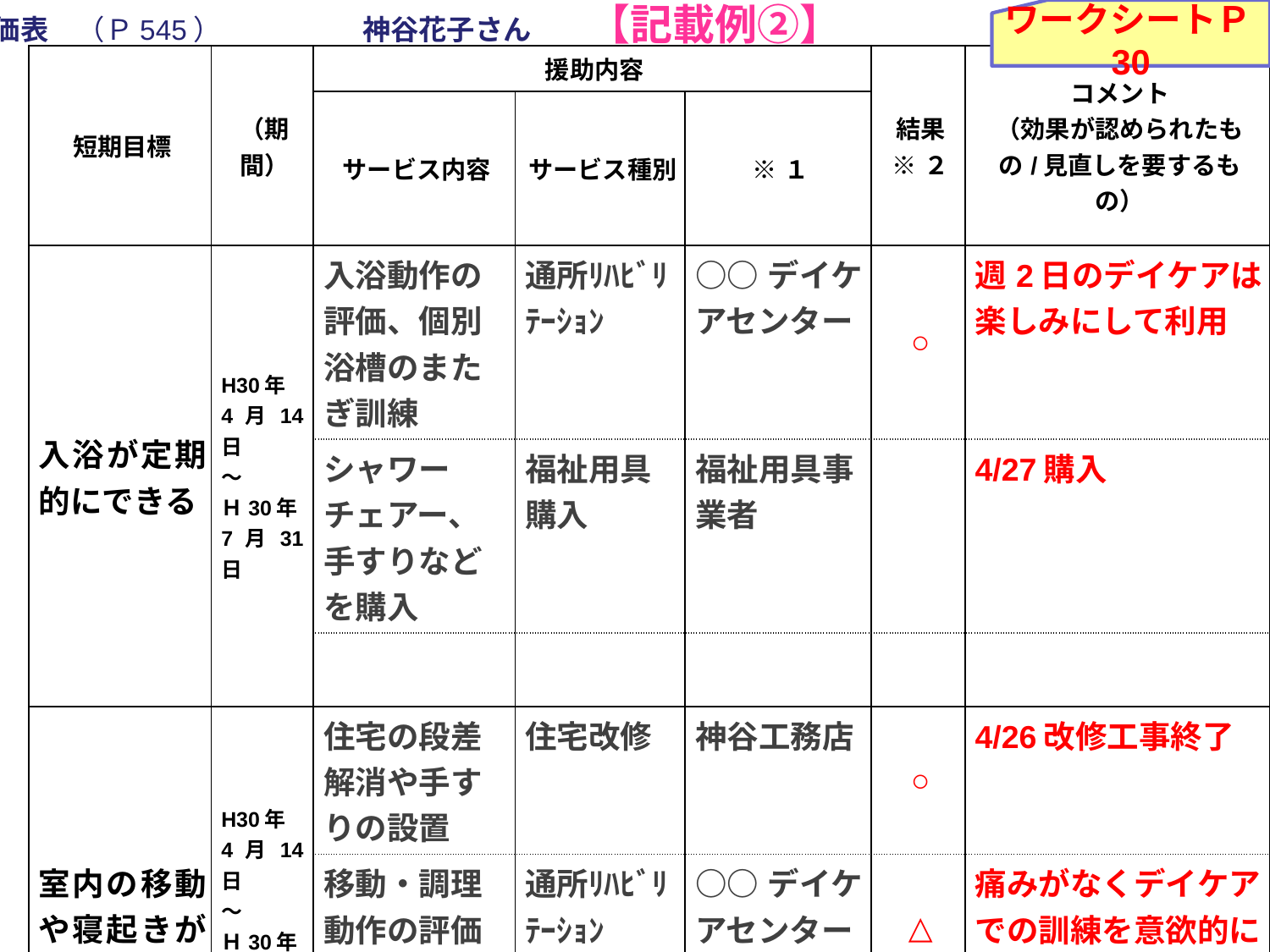

評価表　（Ｐ545）　　　　　神谷花子さん　　【記載例②】
ワークシートＰ30
| 短期目標 | （期間） | 援助内容 |  |  | 結果 ※２ | コメント （効果が認められたもの/見直しを要するもの） |
| --- | --- | --- | --- | --- | --- | --- |
|  |  | サービス内容 | サービス種別 | ※１ |  |  |
| 入浴が定期的にできる | H30年 4月14日 ～ Ｈ30年 7月31日 | 入浴動作の評価、個別浴槽のまたぎ訓練 | 通所ﾘﾊﾋﾞﾘﾃｰｼｮﾝ | ○○デイケアセンター | ○ | 週2日のデイケアは楽しみにして利用 |
|  |  | シャワーチェアー、手すりなどを購入 | 福祉用具購入 | 福祉用具事業者 |  | 4/27購入 |
|  |  |  |  |  |  |  |
| 室内の移動や寝起きが楽にできる | H30年 4月14日 ～ Ｈ30年 7月31日 | 住宅の段差解消や手すりの設置 | 住宅改修 | 神谷工務店 | ○ | 4/26改修工事終了 |
|  |  | 移動・調理動作の評価 リハビリ | 通所ﾘﾊﾋﾞﾘﾃｰｼｮﾝ | ○○デイケアセンター | △ | 痛みがなくデイケアでの訓練を意欲的に続けられている |
|  |  | 介護ベッドを利用 | 福祉用具貸与 | 福祉用具事業者 | ○ |  |